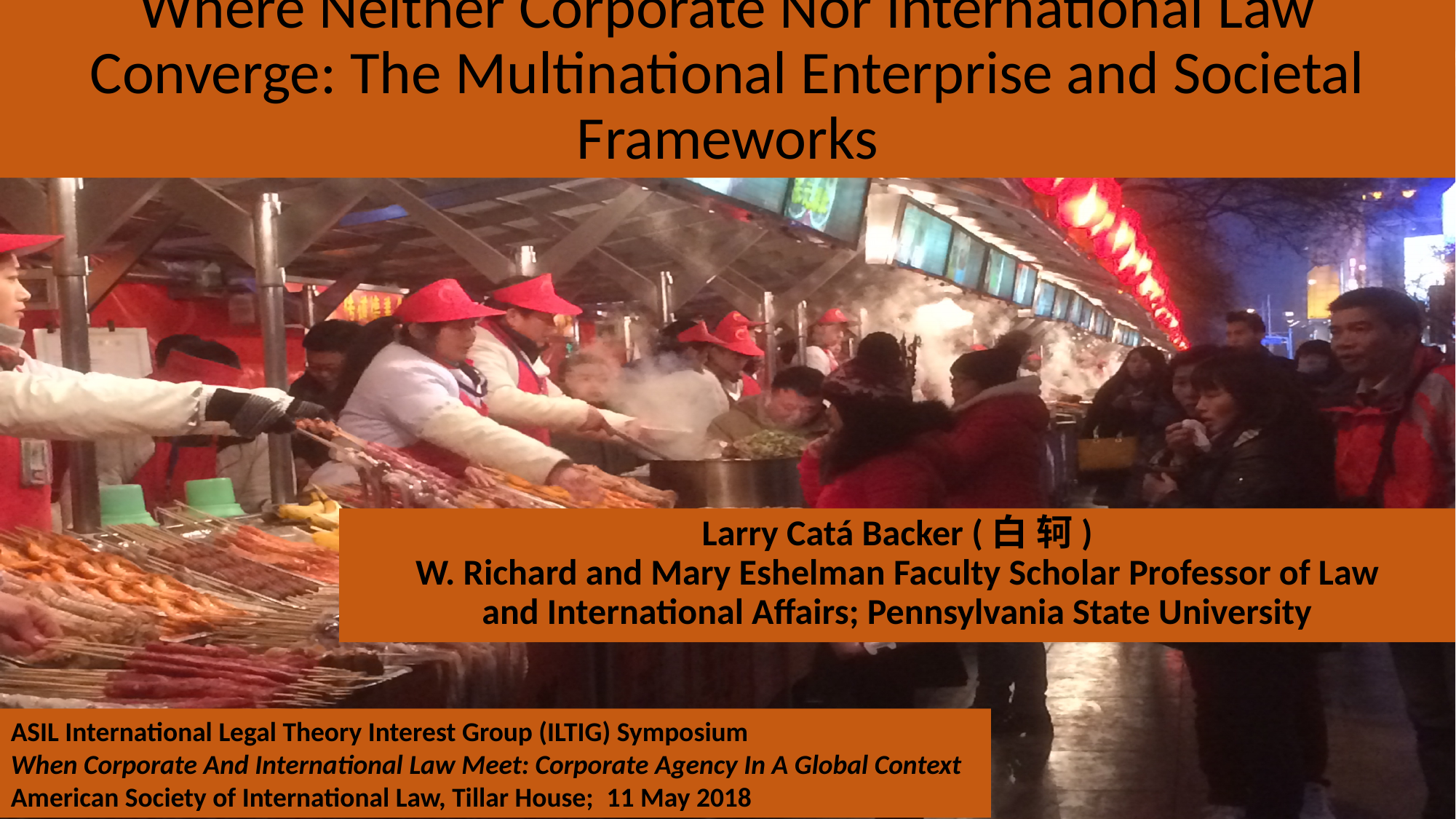

# Where Neither Corporate Nor International Law Converge: The Multinational Enterprise and Societal Frameworks
Larry Catá Backer (白 轲)
W. Richard and Mary Eshelman Faculty Scholar Professor of Law and International Affairs; Pennsylvania State University

ASIL International Legal Theory Interest Group (ILTIG) Symposium
When Corporate And International Law Meet: Corporate Agency In A Global Context
American Society of International Law, Tillar House;  11 May 2018